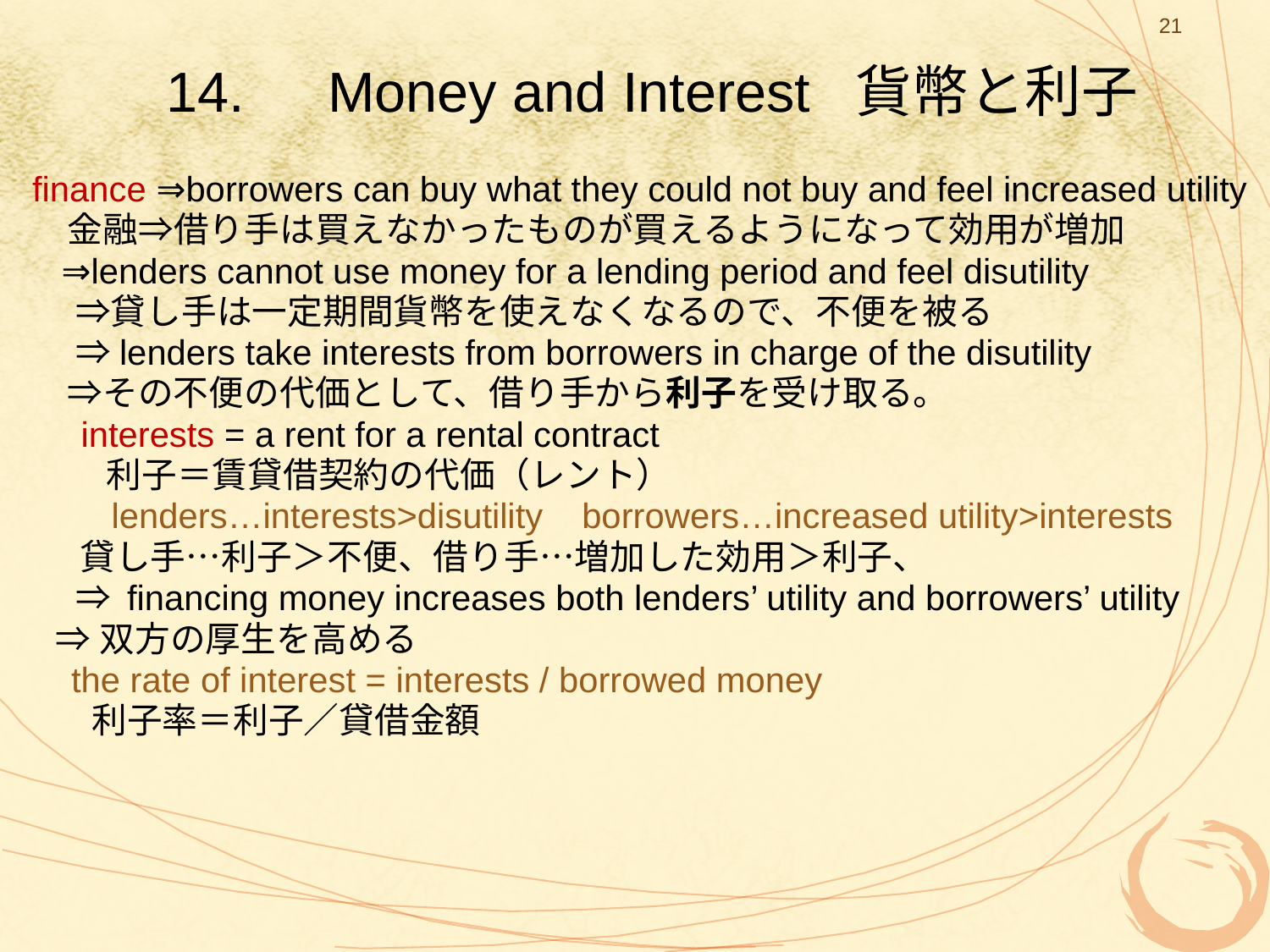

21
# 14.　Money and Interest  貨幣と利子
finance ⇒borrowers can buy what they could not buy and feel increased utility
　金融⇒借り手は買えなかったものが買えるようになって効用が増加
   ⇒lenders cannot use money for a lending period and feel disutility
　 ⇒貸し手は一定期間貨幣を使えなくなるので、不便を被る
　 ⇒lenders take interests from borrowers in charge of the disutility
　⇒その不便の代価として、借り手から利子を受け取る。
     interests = a rent for a rental contract
	利子＝賃貸借契約の代価（レント）
　　lenders…interests>disutility    borrowers…increased utility>interests
     貸し手…利子＞不便、借り手…増加した効用＞利子、
　 ⇒ financing money increases both lenders’ utility and borrowers’ utility
   ⇒双方の厚生を高める
    the rate of interest = interests / borrowed money
 　 利子率＝利子／貸借金額